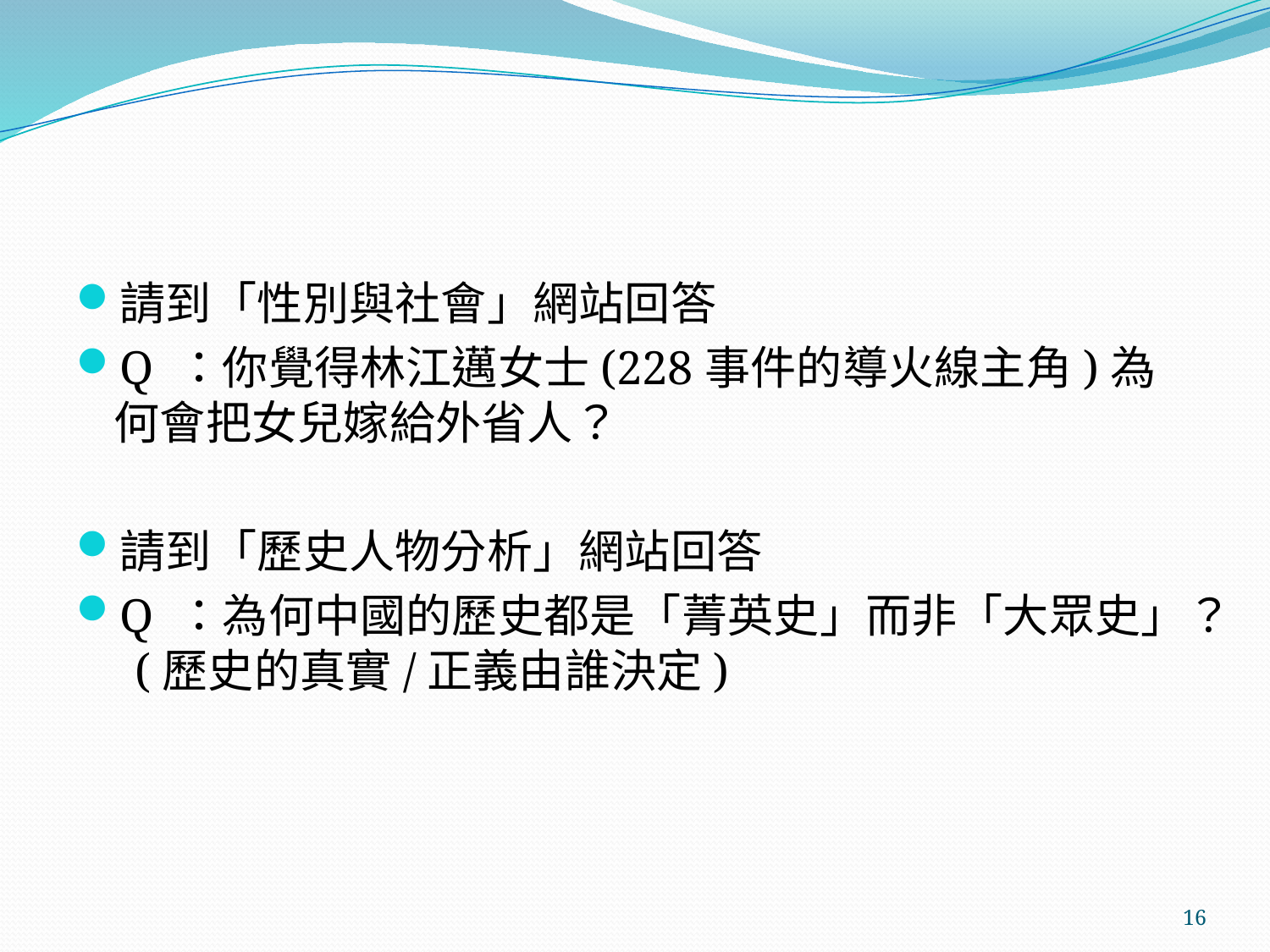

#
請到「性別與社會」網站回答
Q ：你覺得林江邁女士(228事件的導火線主角)為何會把女兒嫁給外省人？

請到「歷史人物分析」網站回答
Q ：為何中國的歷史都是「菁英史」而非「大眾史」？ (歷史的真實/正義由誰決定)

16